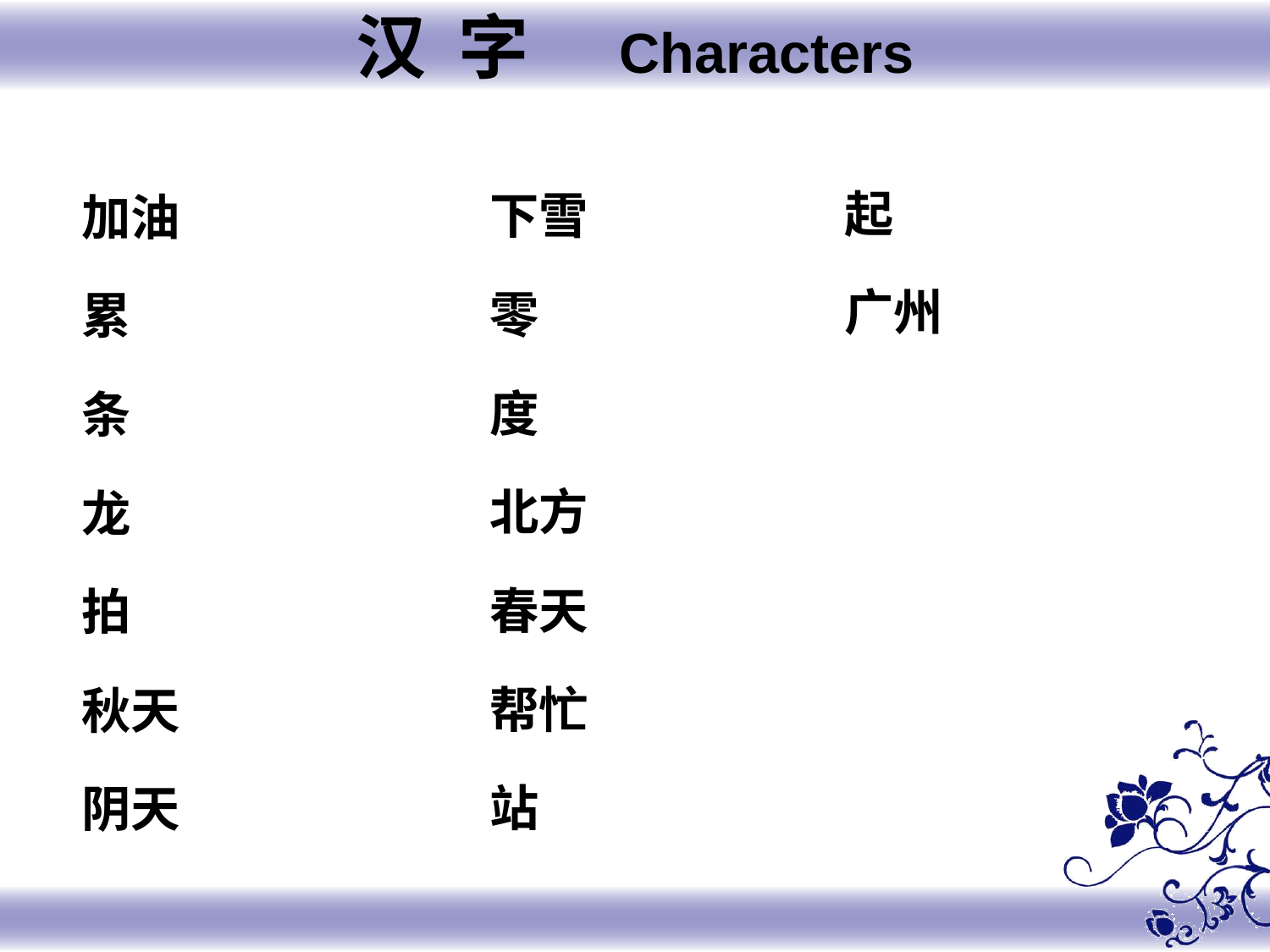

汉  字     Characters
起
广州
下雪
零
度
北方
春天
帮忙
站
加油
累
条
龙
拍
秋天
阴天